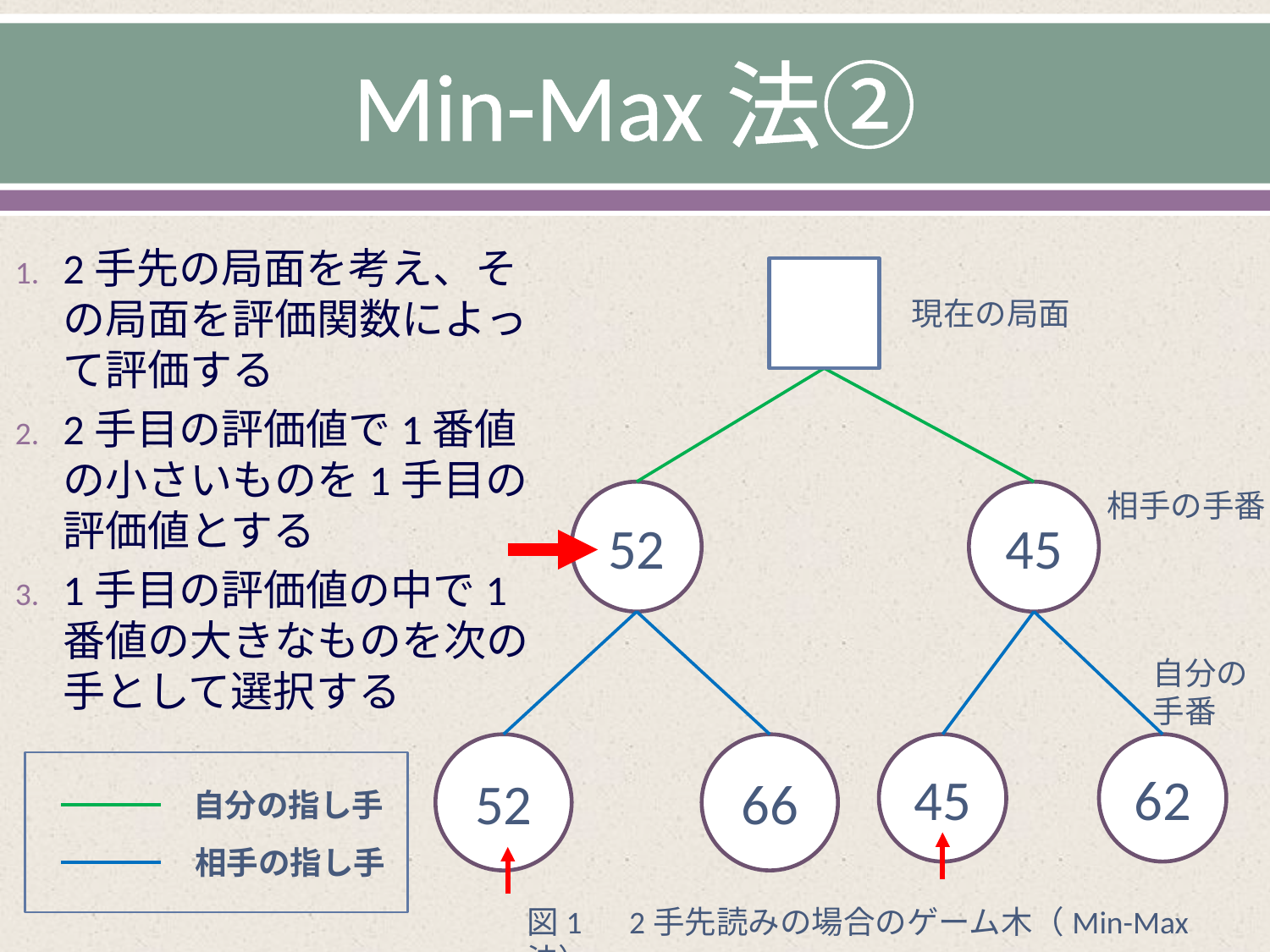

# Min-Max法②
2手先の局面を考え、その局面を評価関数によって評価する
2手目の評価値で1番値の小さいものを1手目の評価値とする
1手目の評価値の中で1番値の大きなものを次の手として選択する

現在の局面
相手の手番
52
45
自分の
手番
52
66
45
62

自分の指し手
相手の指し手
図1　2手先読みの場合のゲーム木（Min-Max法）